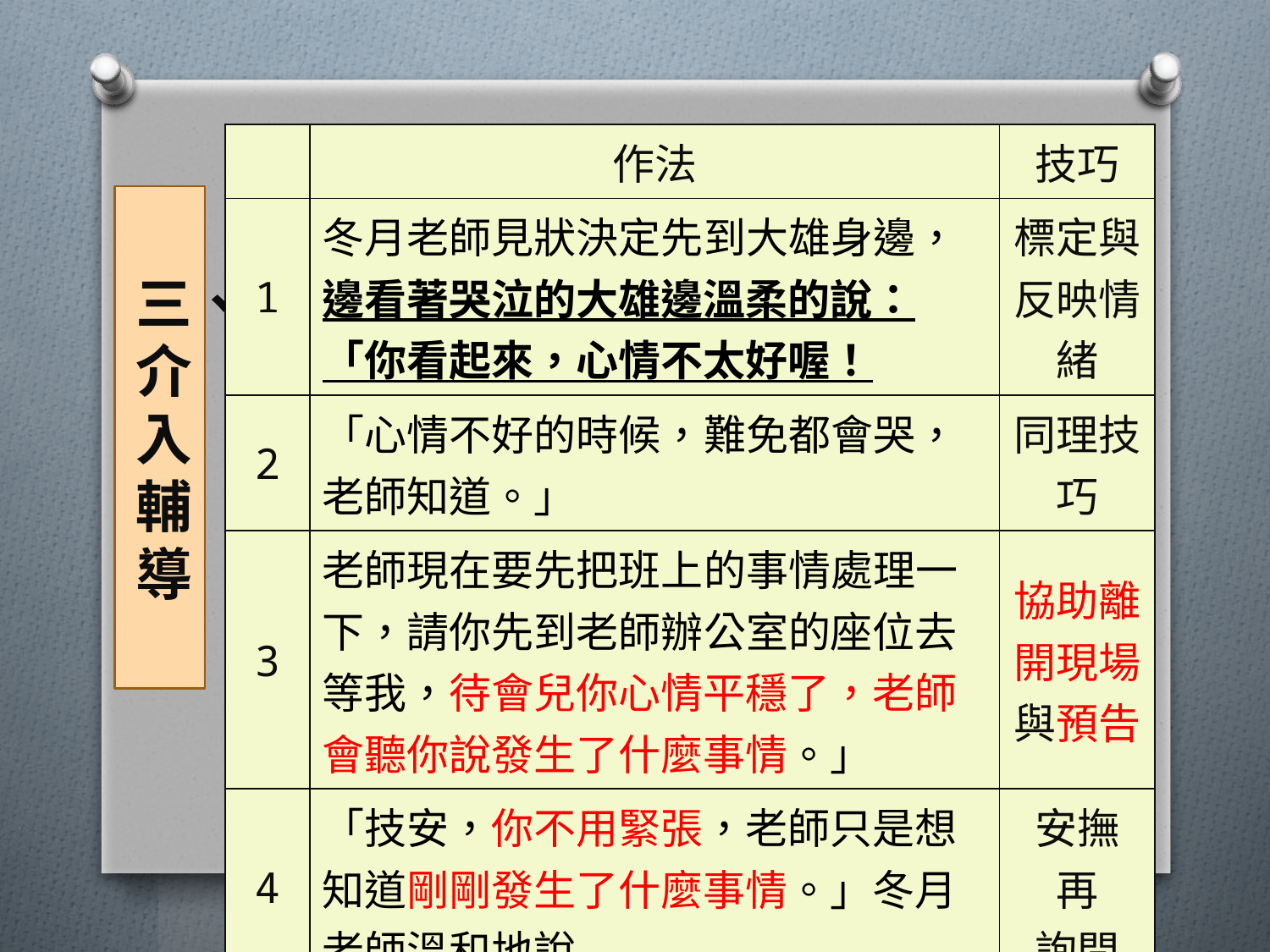

|  | 作法 | 技巧 |
| --- | --- | --- |
| 1 | 冬月老師見狀決定先到大雄身邊，邊看著哭泣的大雄邊溫柔的說：「你看起來，心情不太好喔！ | 標定與 反映情緒 |
| 2 | 「心情不好的時候，難免都會哭，老師知道。」 | 同理技巧 |
| 3 | 老師現在要先把班上的事情處理一下，請你先到老師辦公室的座位去等我，待會兒你心情平穩了，老師會聽你說發生了什麼事情。」 | 協助離開現場與預告 |
| 4 | 「技安，你不用緊張，老師只是想知道剛剛發生了什麼事情。」冬月老師溫和地說 | 安撫 再 詢問 |
# 三、介入輔導